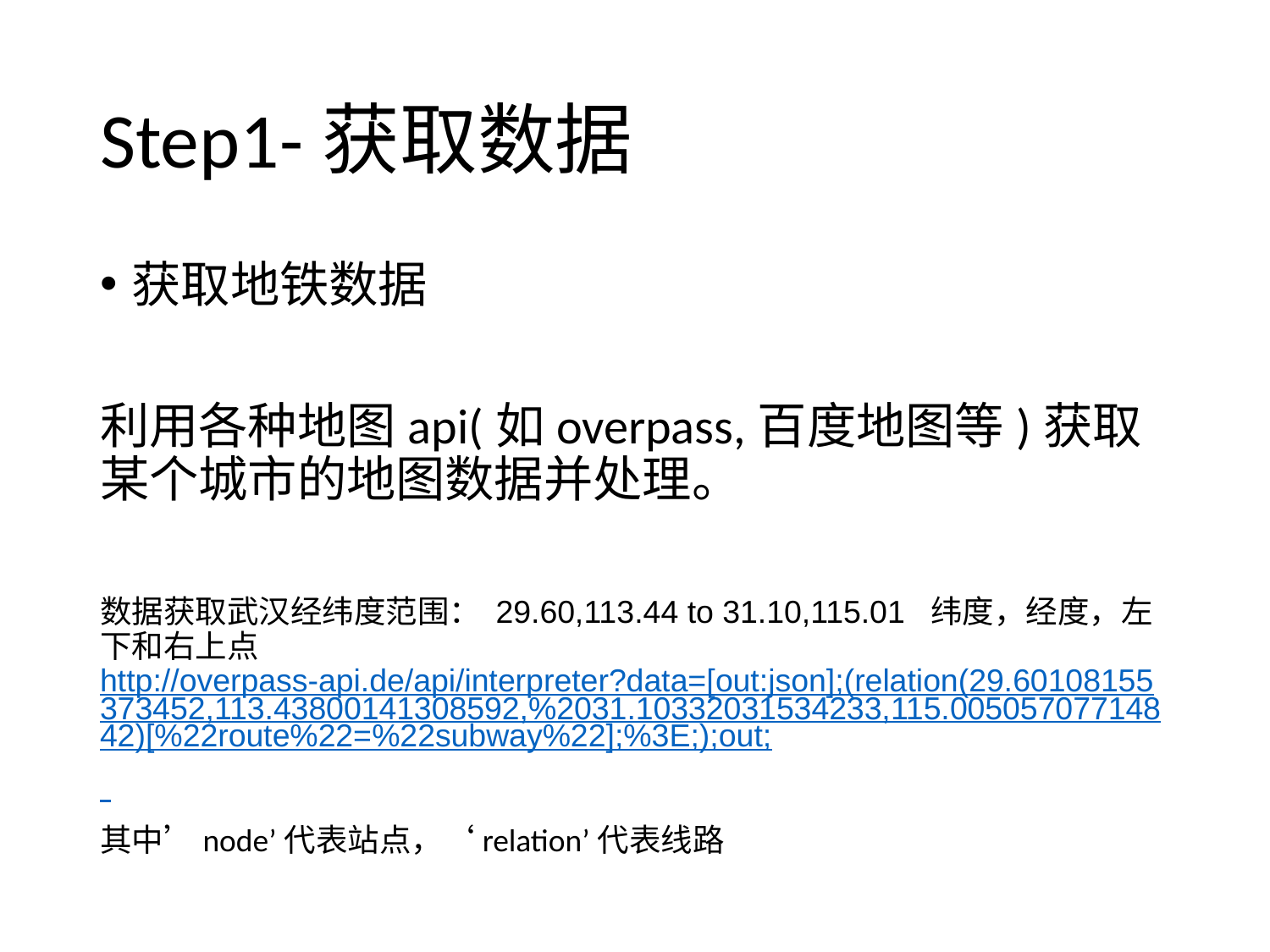

# Step1-获取数据
获取地铁数据

利用各种地图api(如overpass,百度地图等)获取某个城市的地图数据并处理。

数据获取武汉经纬度范围： 29.60,113.44 to 31.10,115.01  纬度，经度，左下和右上点
http://overpass-api.de/api/interpreter?data=[out:json];(relation(29.60108155373452,113.43800141308592,%2031.10332031534233,115.00505707714842)[%22route%22=%22subway%22];%3E;);out;
其中’node’代表站点，‘relation’代表线路